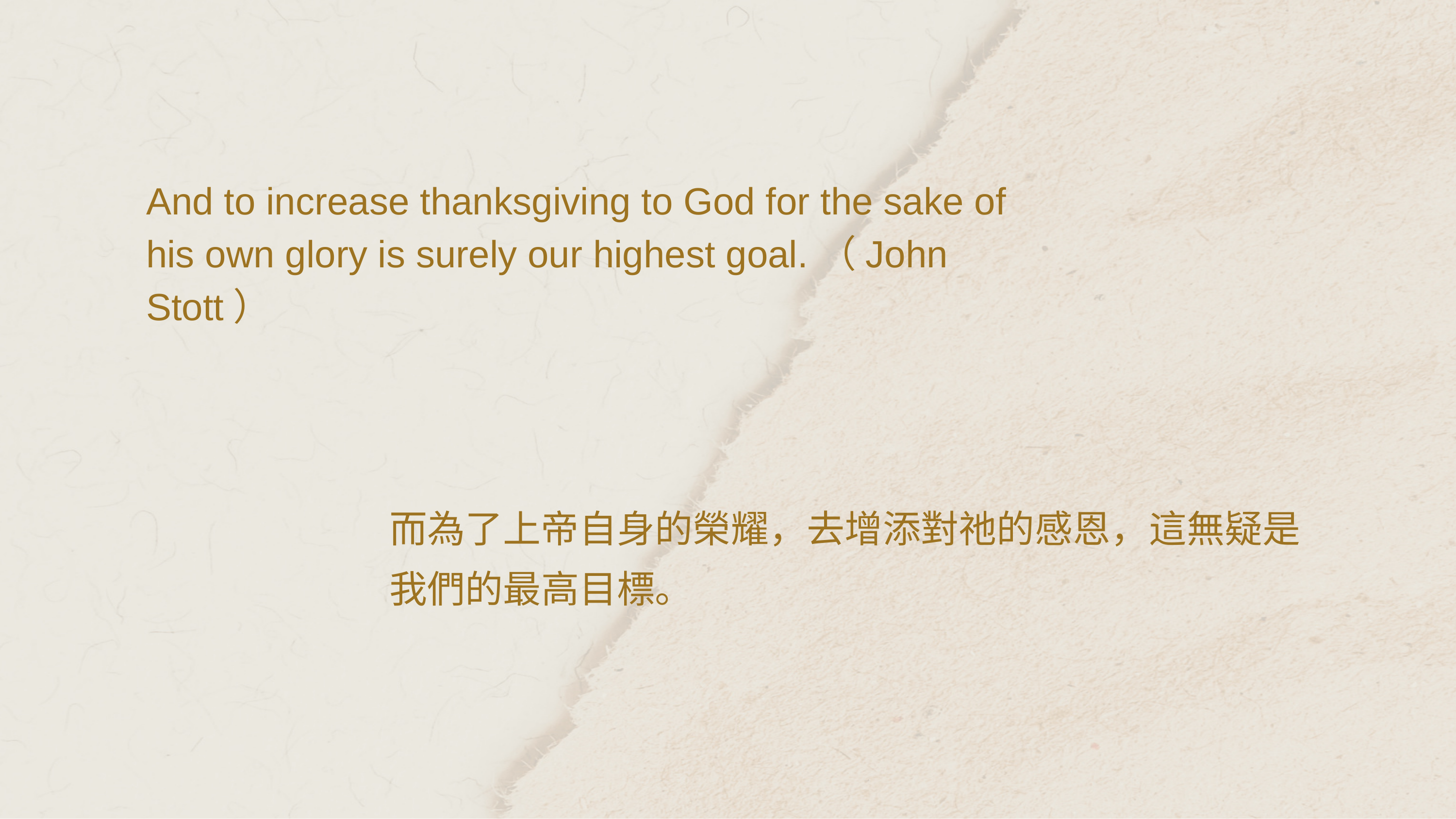

And to increase thanksgiving to God for the sake of his own glory is surely our highest goal.（John Stott）
而為了上帝自身的榮耀，去增添對祂的感恩，這無疑是我們的最高目標。